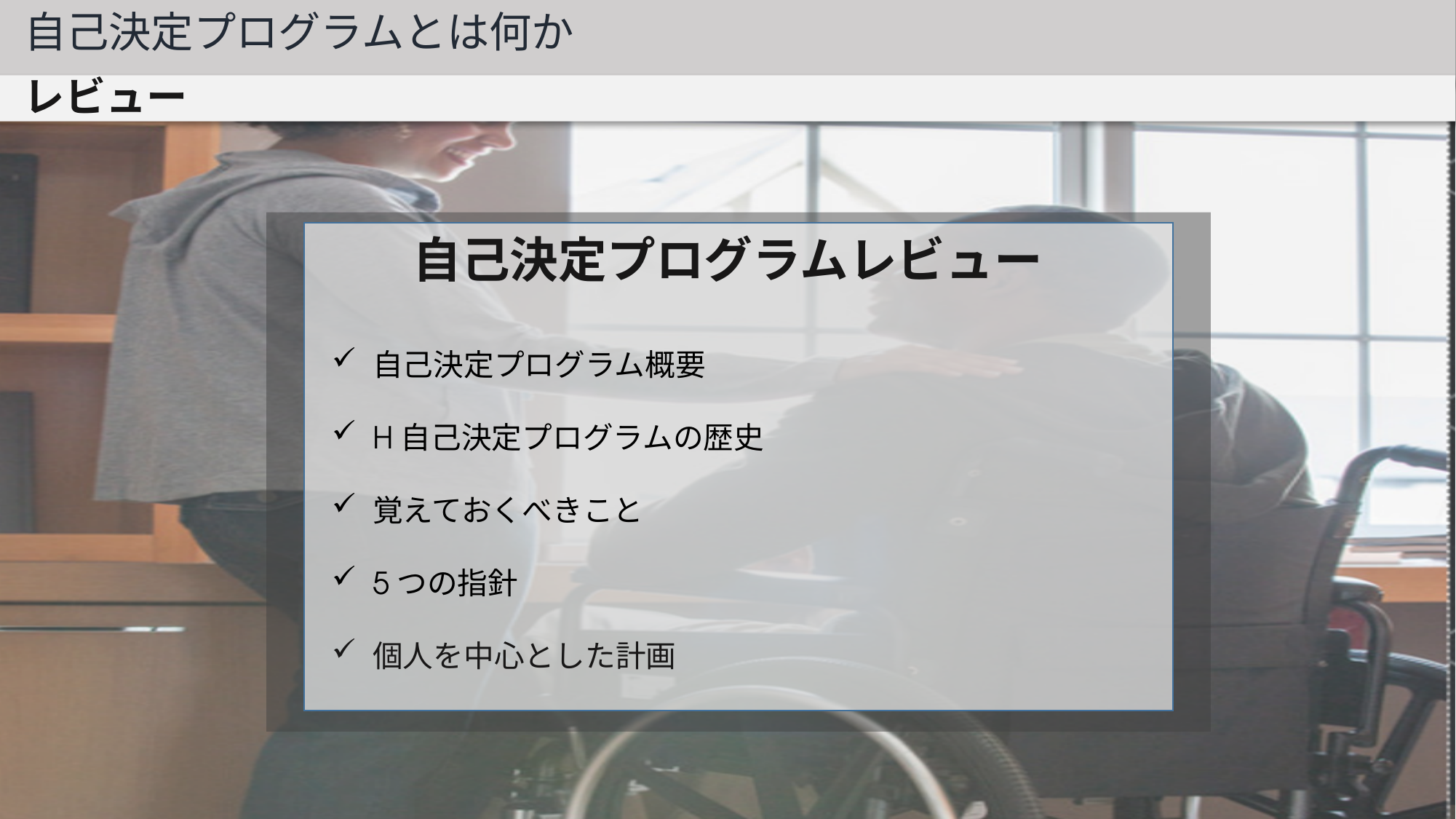

自己決定プログラムとは何か
レビュー

自己決定プログラムレビュー

自己決定プログラム概要

H自己決定プログラムの歴史

覚えておくべきこと

5つの指針

個人を中心とした計画